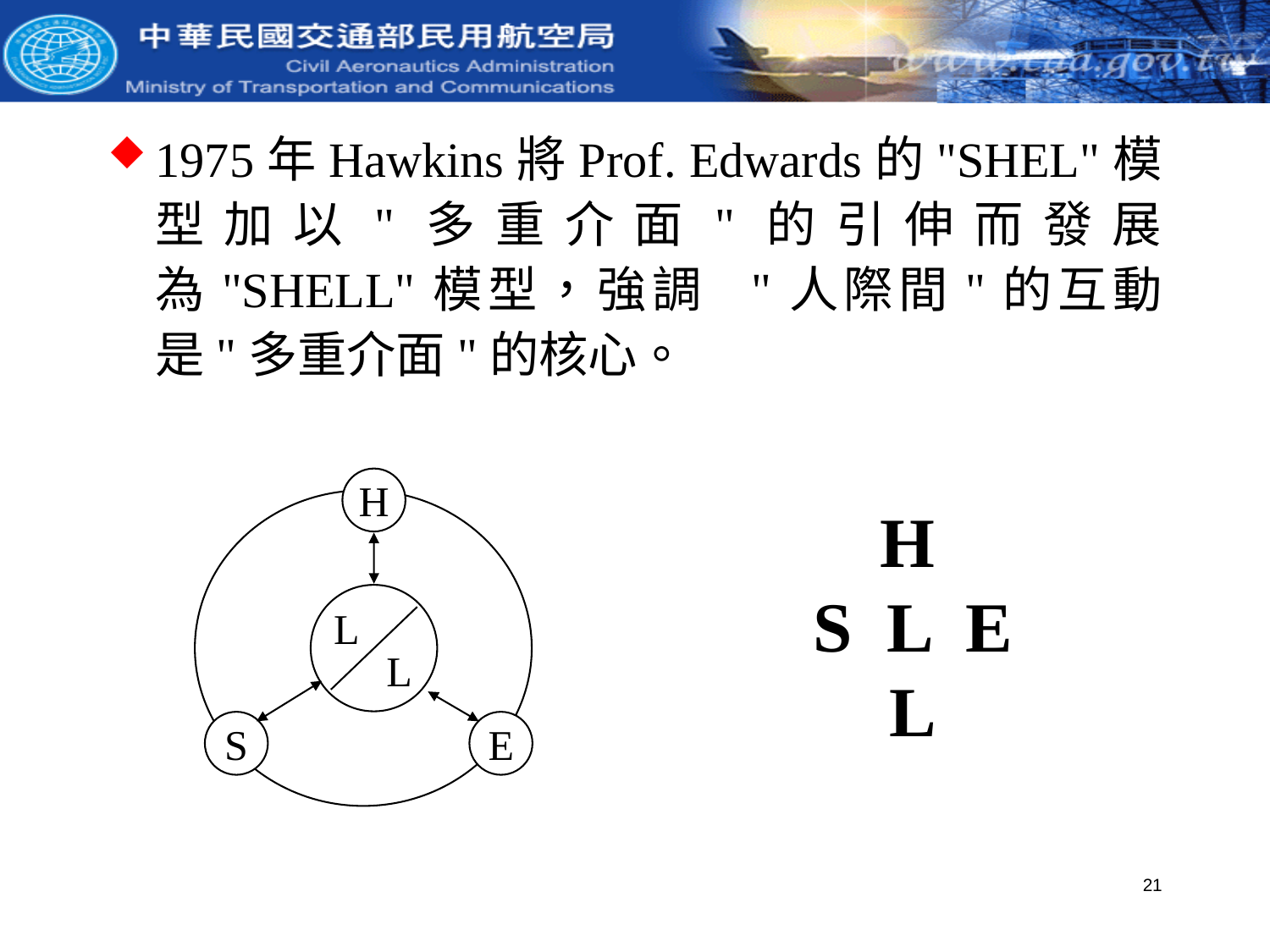

1975年Hawkins將Prof. Edwards的"SHEL"模型加以"多重介面"的引伸而發展為"SHELL"模型，強調  "人際間"的互動是"多重介面"的核心。

H

   H
S  L  E
L

L

L

S

E